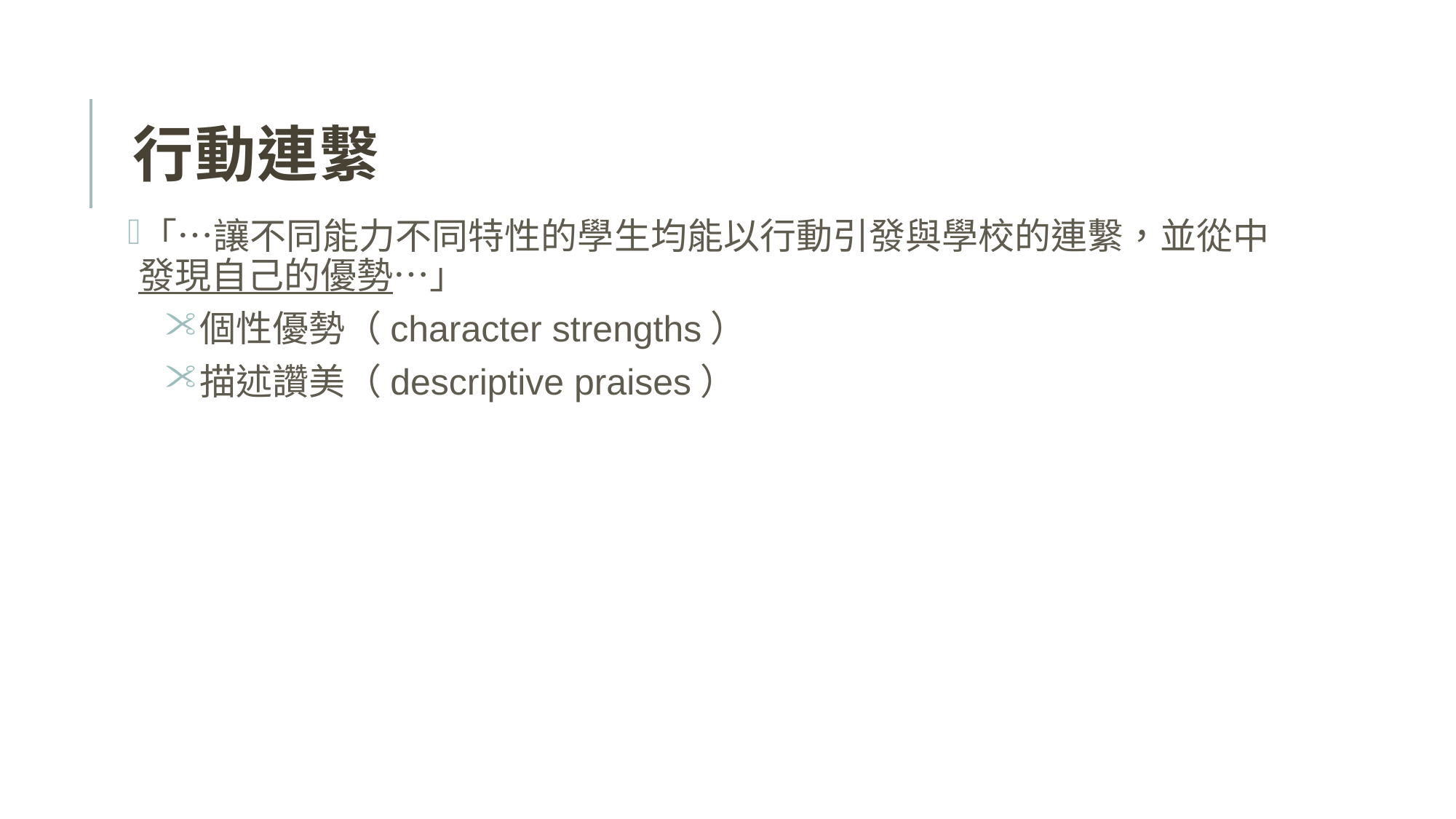

# 行動連繫
「…讓不同能力不同特性的學生均能以行動引發與學校的連繫，並從中發現自己的優勢…」
個性優勢（character strengths）
描述讚美（descriptive praises）